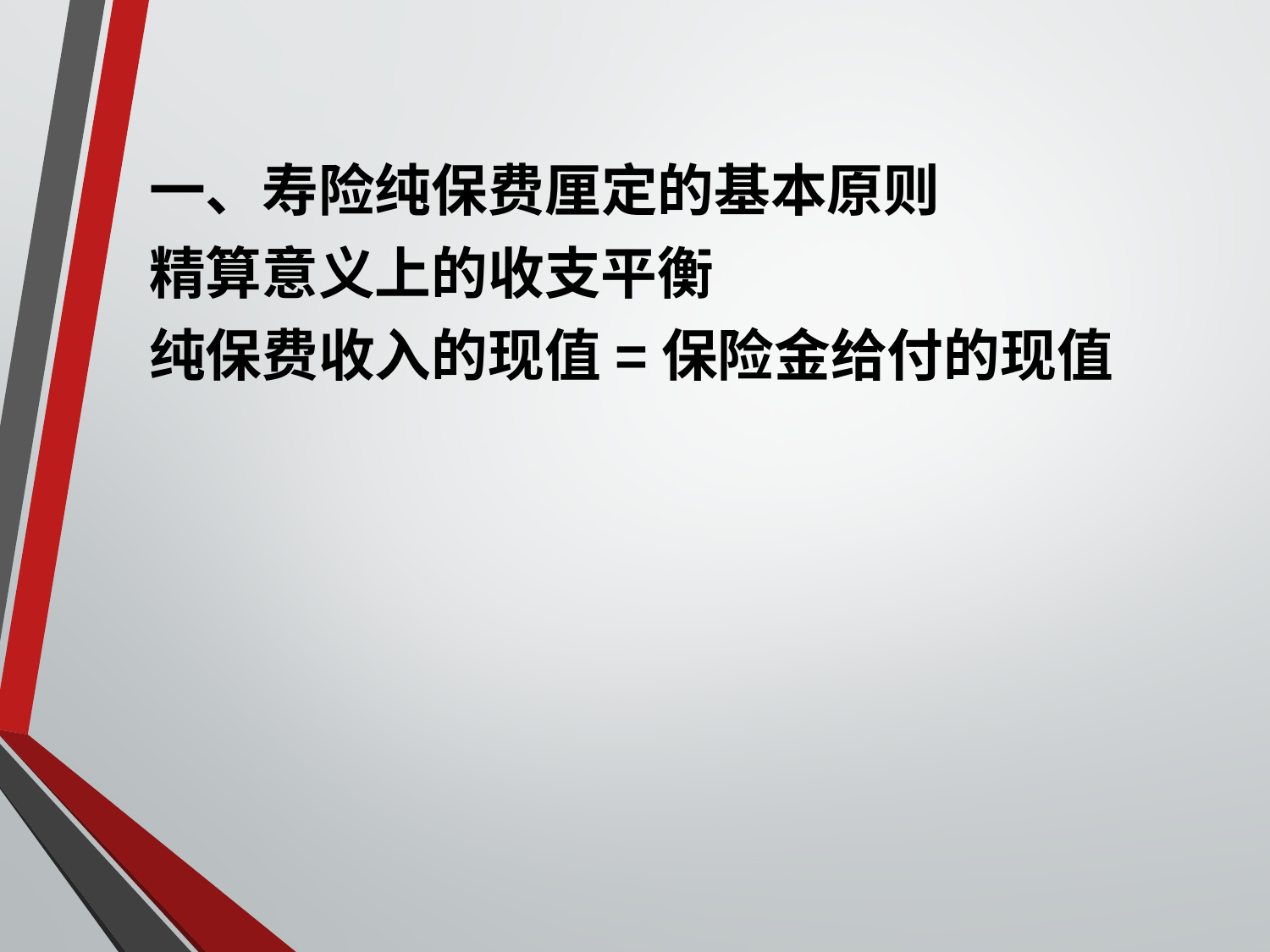

一、寿险纯保费厘定的基本原则
精算意义上的收支平衡
纯保费收入的现值=保险金给付的现值